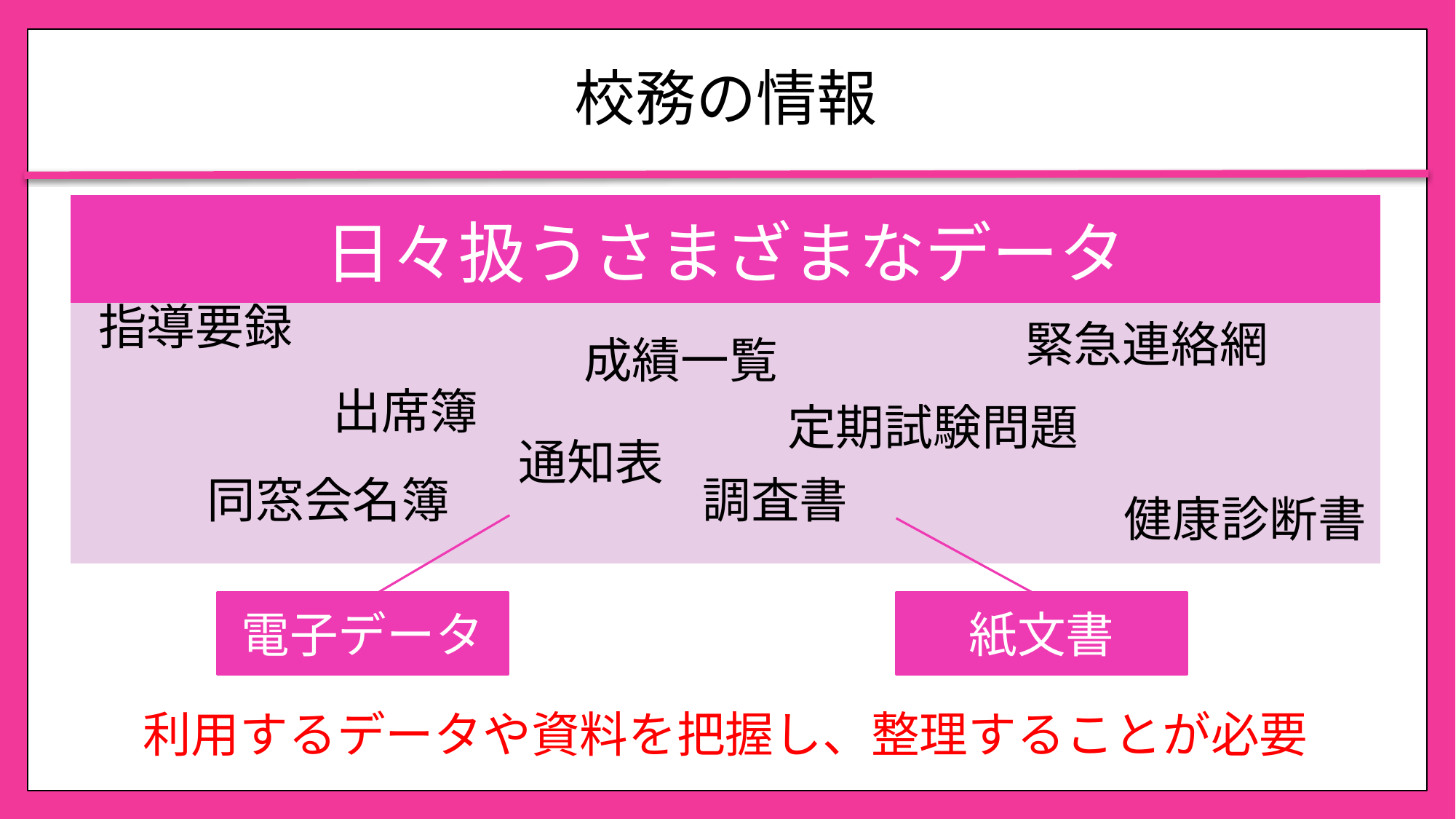

# 校務の情報
| 日々扱うさまざまなデータ |
| --- |
|  |
指導要録
緊急連絡網
成績一覧
出席簿
定期試験問題
通知表
同窓会名簿
調査書
健康診断書
電子データ
紙文書
利用するデータや資料を把握し、整理することが必要